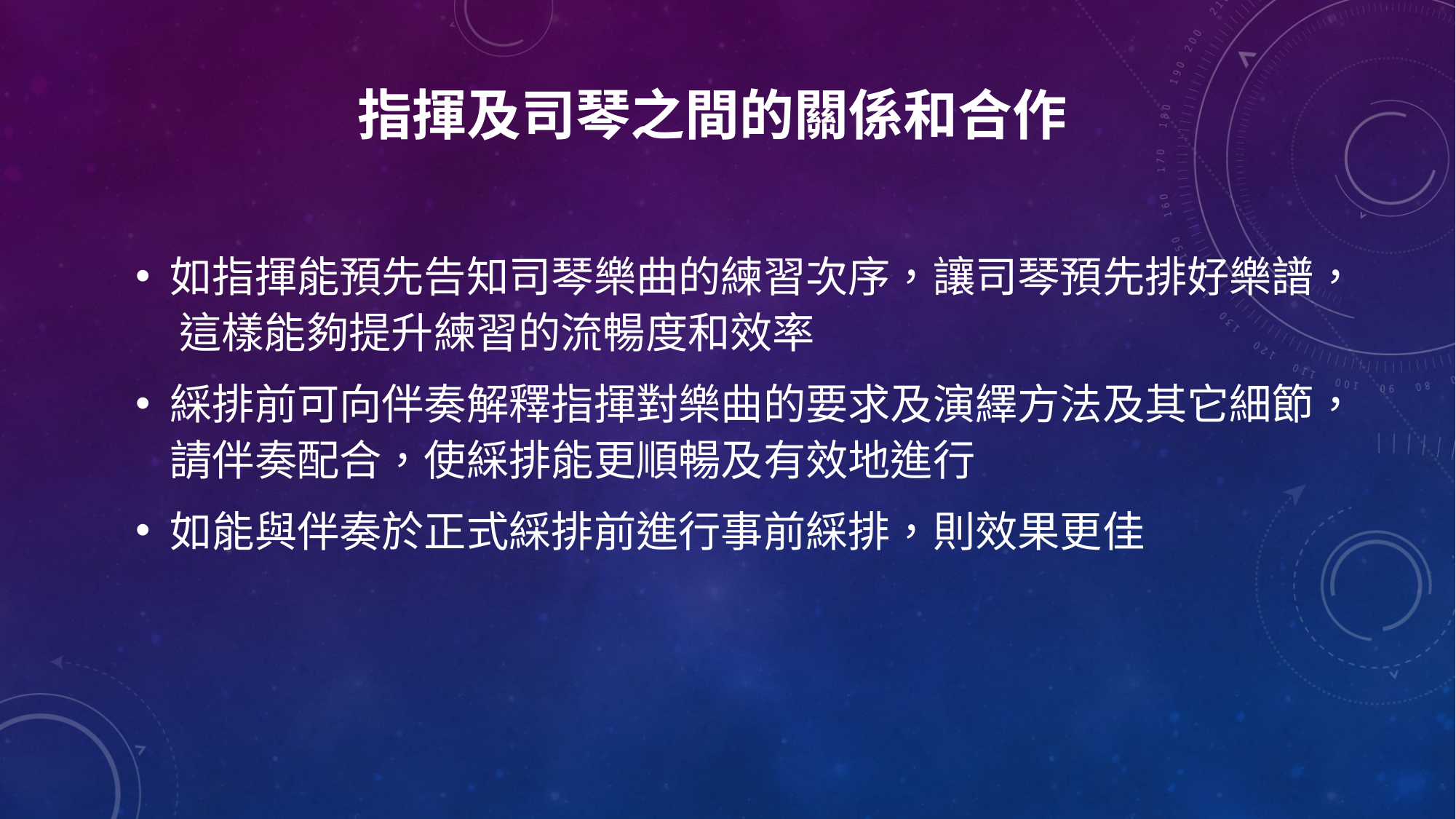

# 指揮及司琴之間的關係和合作
如指揮能預先告知司琴樂曲的練習次序，讓司琴預先排好樂譜， 這樣能夠提升練習的流暢度和效率
綵排前可向伴奏解釋指揮對樂曲的要求及演繹方法及其它細節，請伴奏配合，使綵排能更順暢及有效地進行
如能與伴奏於正式綵排前進行事前綵排，則效果更佳